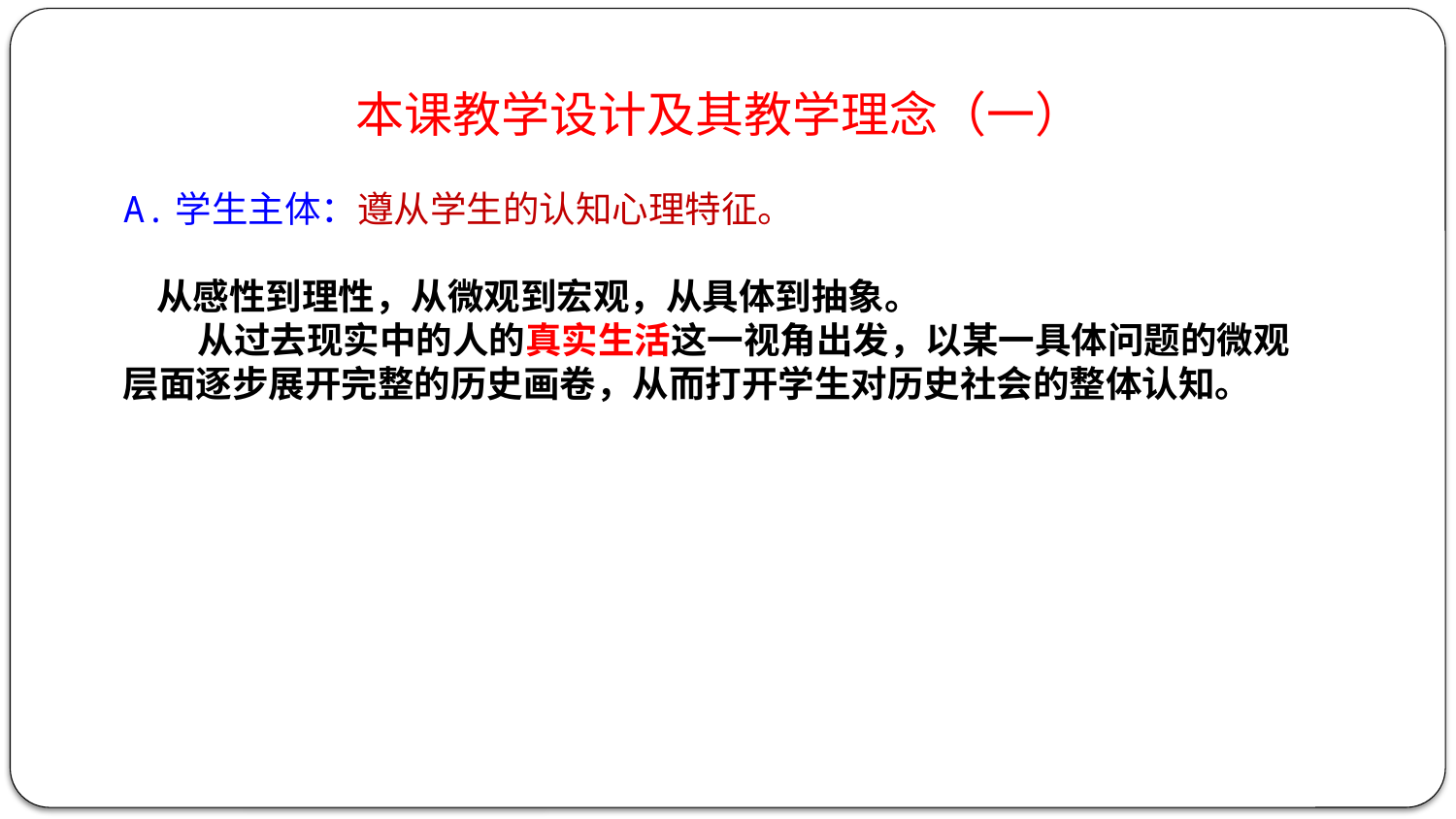

本课教学设计及其教学理念（一）

A.学生主体：遵从学生的认知心理特征。

   从感性到理性，从微观到宏观，从具体到抽象。
        从过去现实中的人的真实生活这一视角出发，以某一具体问题的微观层面逐步展开完整的历史画卷，从而打开学生对历史社会的整体认知。